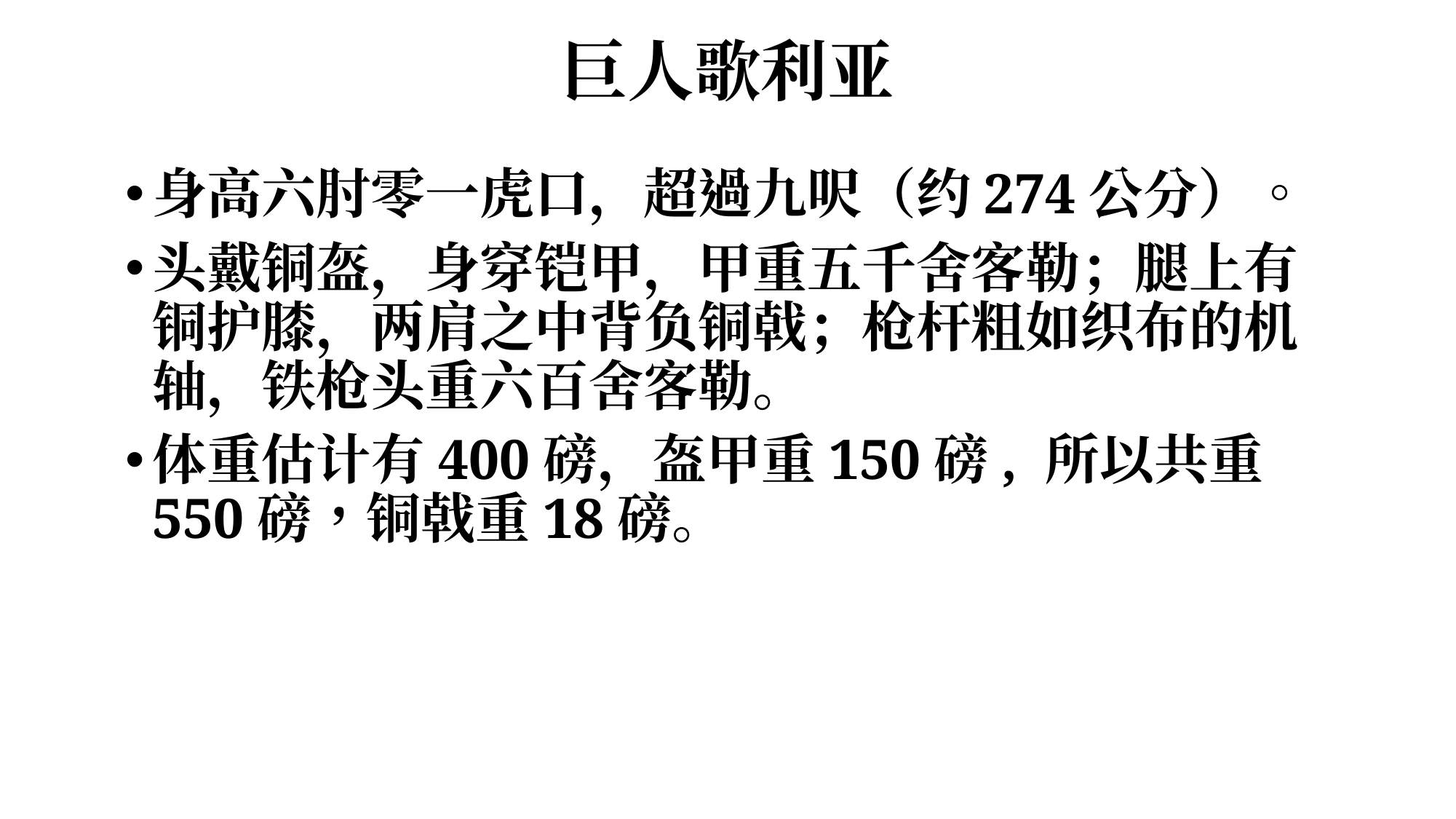

# 巨人歌利亚
身高六肘零一虎口，超過九呎（约274公分）。
头戴铜盔，身穿铠甲，甲重五千舍客勒；腿上有铜护膝，两肩之中背负铜戟；枪杆粗如织布的机轴，铁枪头重六百舍客勒。
体重估计有400磅，盔甲重150磅, 所以共重550磅，铜戟重18磅。